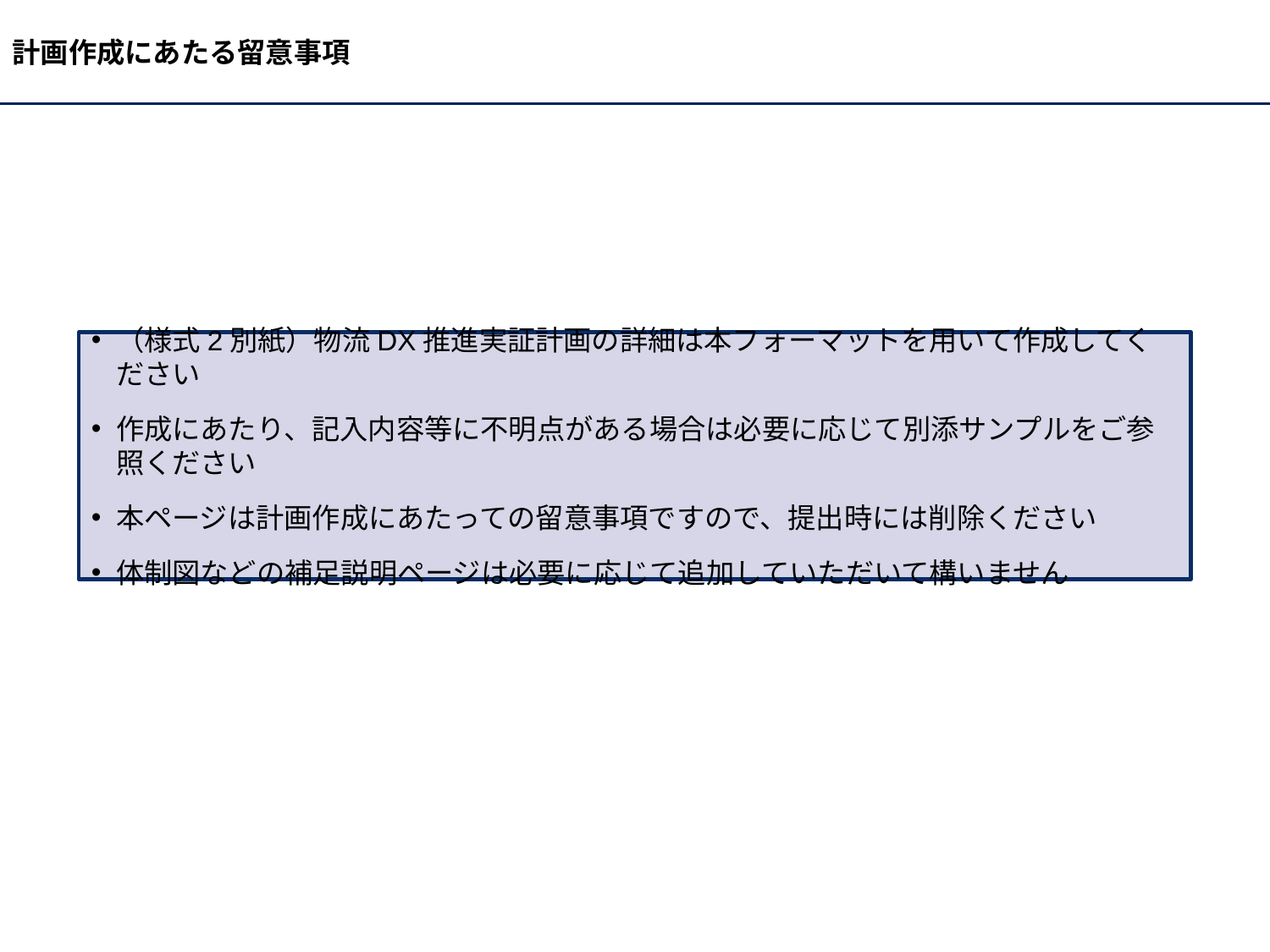

（様式2別紙）物流DX推進実証計画の詳細は本フォーマットを用いて作成してください
作成にあたり、記入内容等に不明点がある場合は必要に応じて別添サンプルをご参照ください
本ページは計画作成にあたっての留意事項ですので、提出時には削除ください
体制図などの補足説明ページは必要に応じて追加していただいて構いません